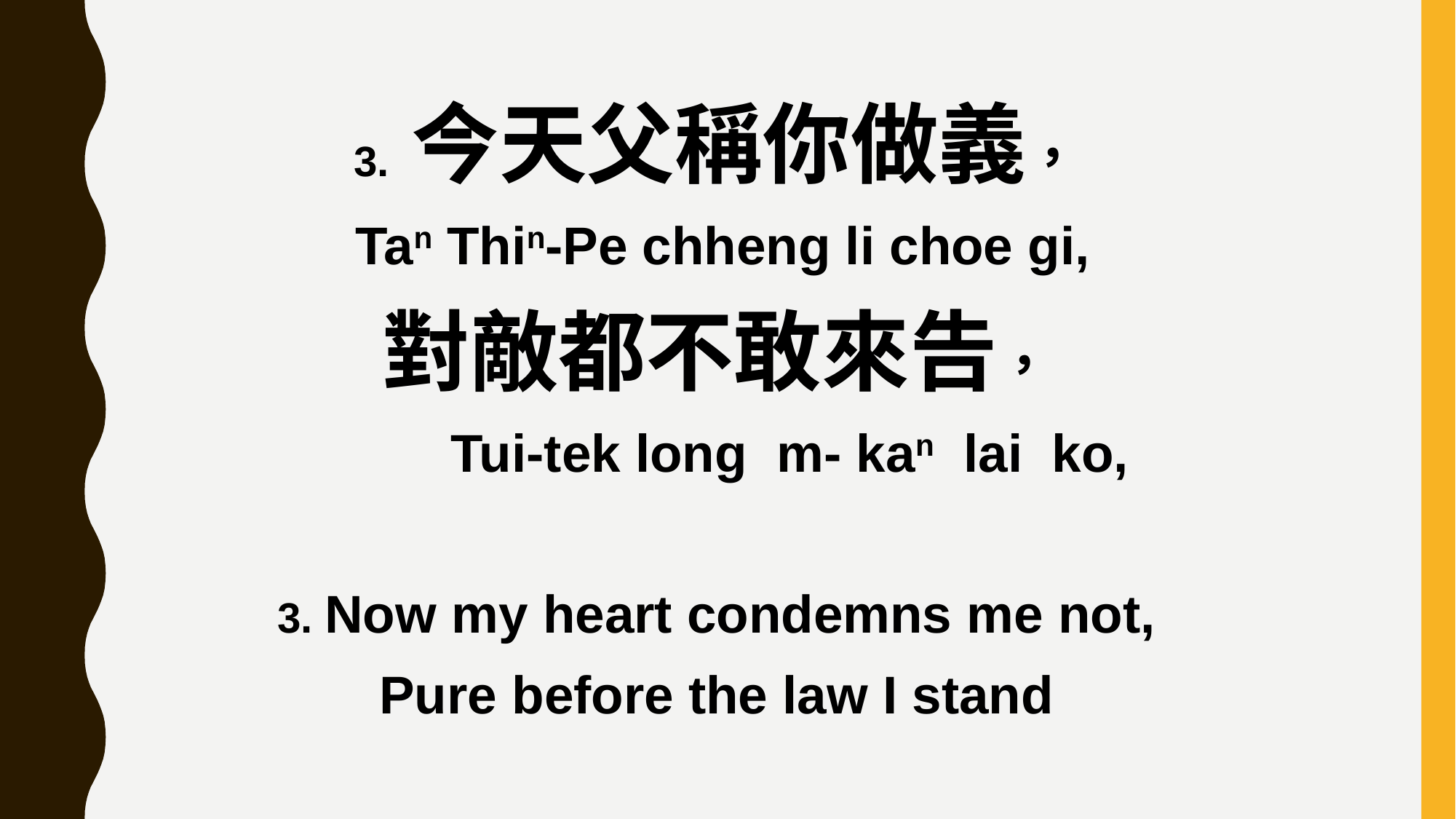

3. 今天父稱你做義，
 Tan Thin-Pe chheng li choe gi,
對敵都不敢來告，
                   Tui-tek long  m- kan  lai  ko,

3. Now my heart condemns me not,
Pure before the law I stand